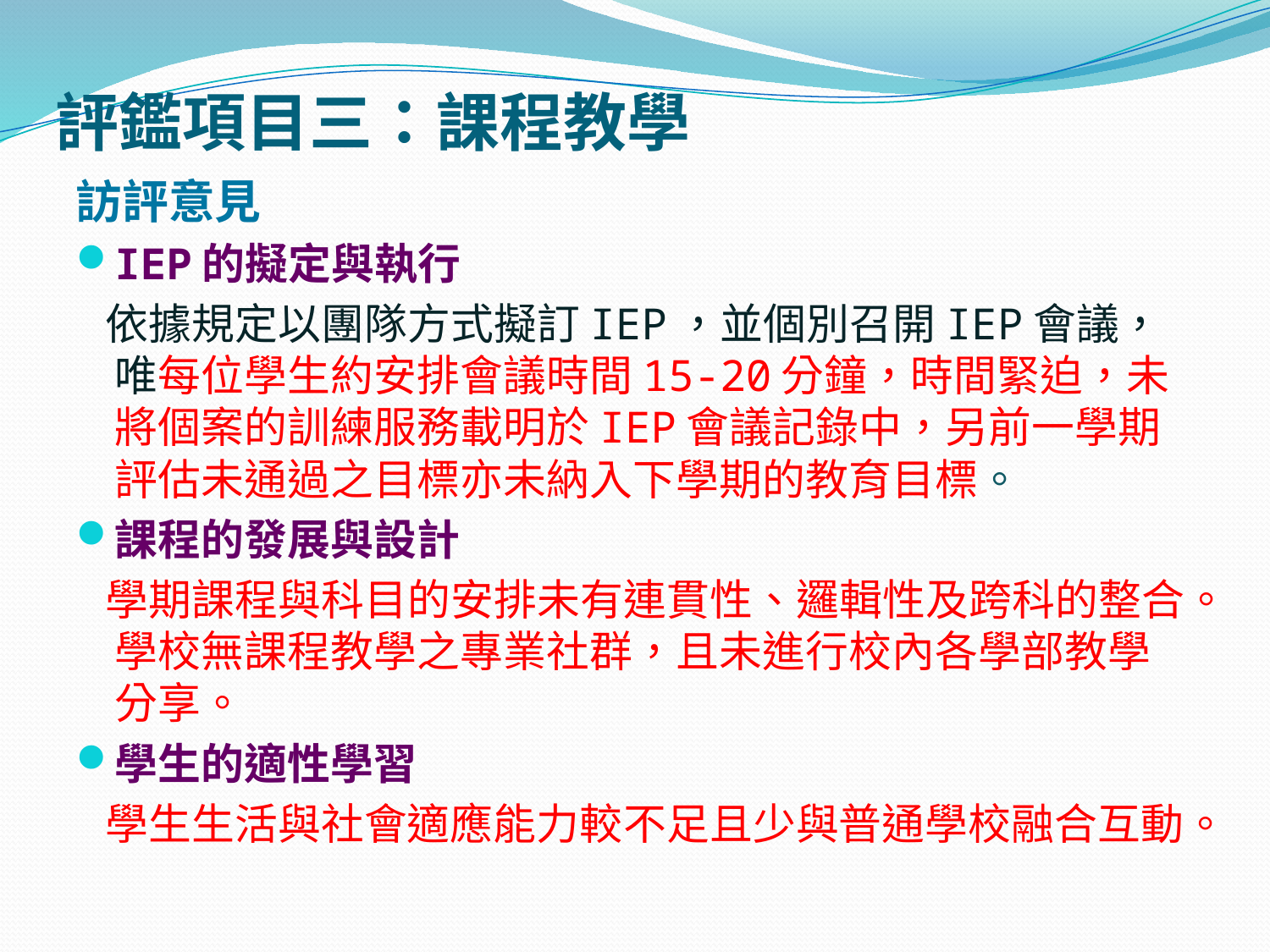

# 評鑑項目三：課程教學
訪評意見
IEP的擬定與執行
  依據規定以團隊方式擬訂IEP，並個別召開IEP會議，唯每位學生約安排會議時間15-20分鐘，時間緊迫，未將個案的訓練服務載明於IEP會議記錄中，另前一學期評估未通過之目標亦未納入下學期的教育目標。
課程的發展與設計
  學期課程與科目的安排未有連貫性、邏輯性及跨科的整合。學校無課程教學之專業社群，且未進行校內各學部教學分享。
學生的適性學習
  學生生活與社會適應能力較不足且少與普通學校融合互動。